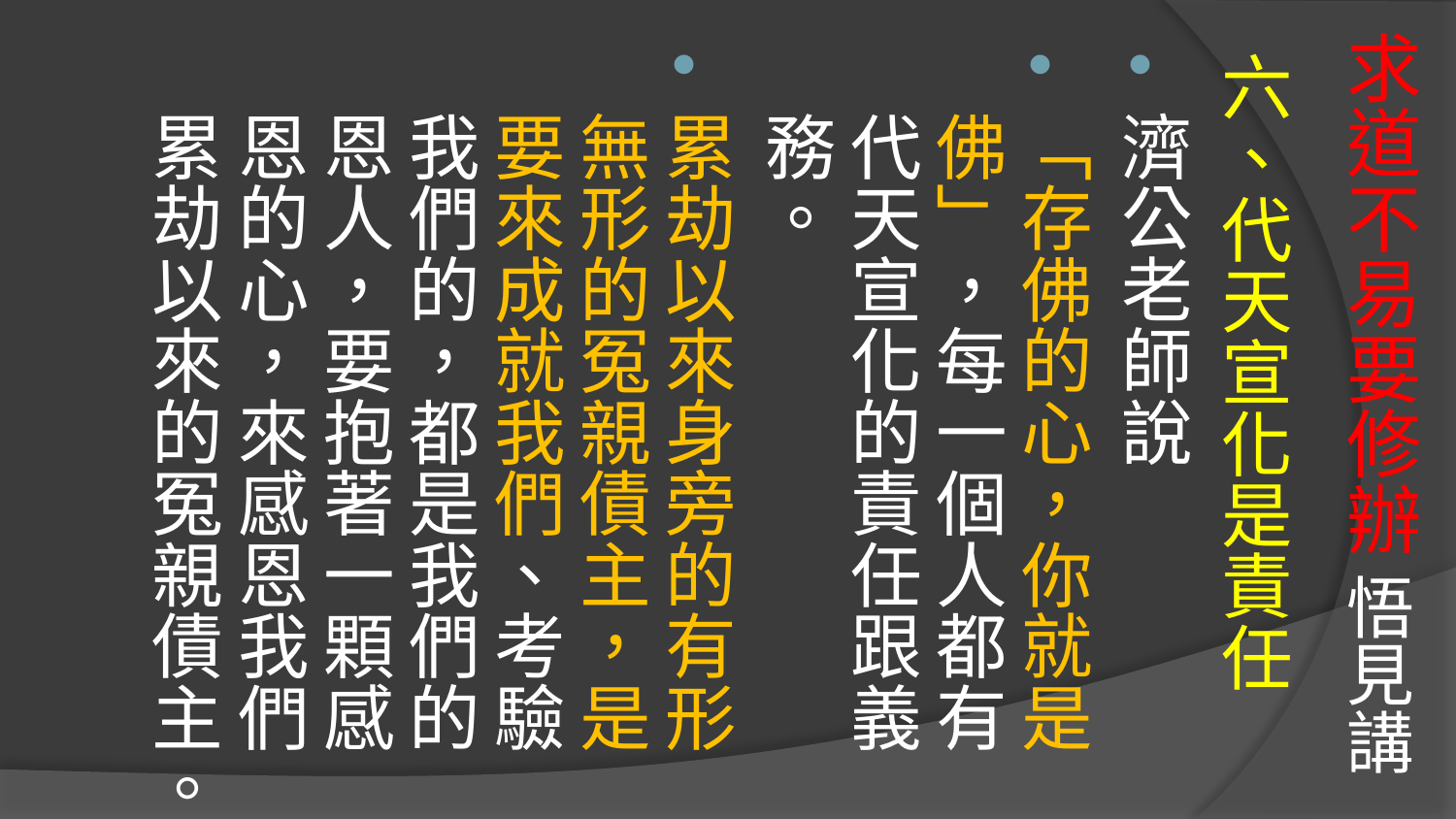

# 求道不易要修辦 悟見講
六、代天宣化是責任
濟公老師說
「存佛的心，你就是佛」，每一個人都有代天宣化的責任跟義務。
累劫以來身旁的有形無形的冤親債主，是要來成就我們、考驗我們的，都是我們的恩人，要抱著一顆感恩的心，來感恩我們累劫以來的冤親債主。